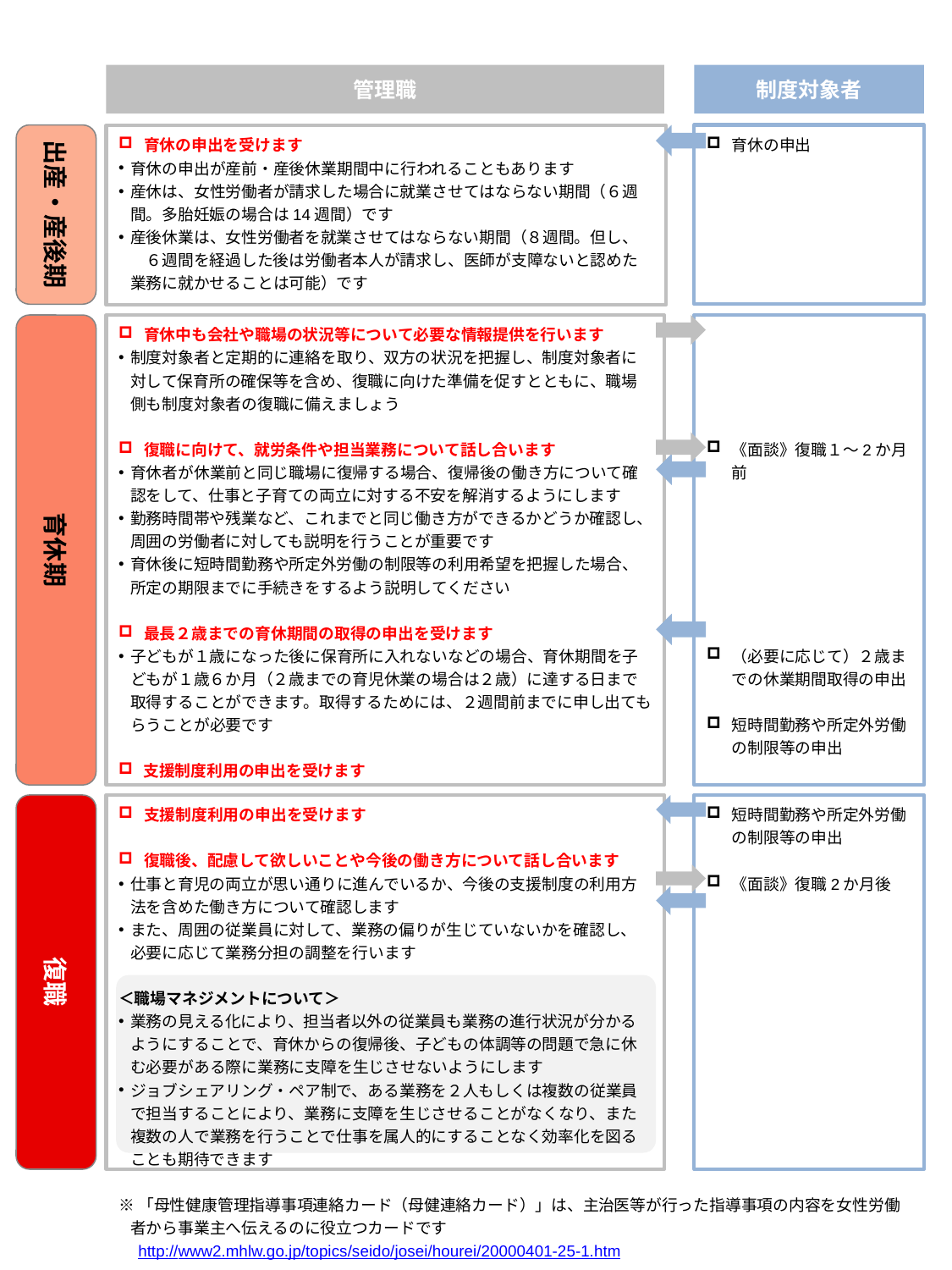

管理職
制度対象者
出産・産後期
育休の申出

育休の申出を受けます
育休の申出が産前・産後休業期間中に行われることもあります
産休は、女性労働者が請求した場合に就業させてはならない期間（６週間。多胎妊娠の場合は14週間）です
産後休業は、女性労働者を就業させてはならない期間（８週間。但し、　６週間を経過した後は労働者本人が請求し、医師が支障ないと認めた業務に就かせることは可能）です

《面談》復職１～2か月前

（必要に応じて）２歳までの休業期間取得の申出

短時間勤務や所定外労働の制限等の申出

育休期
育休中も会社や職場の状況等について必要な情報提供を行います
制度対象者と定期的に連絡を取り、双方の状況を把握し、制度対象者に対して保育所の確保等を含め、復職に向けた準備を促すとともに、職場側も制度対象者の復職に備えましょう

復職に向けて、就労条件や担当業務について話し合います
育休者が休業前と同じ職場に復帰する場合、復帰後の働き方について確認をして、仕事と子育ての両立に対する不安を解消するようにします
勤務時間帯や残業など、これまでと同じ働き方ができるかどうか確認し、周囲の労働者に対しても説明を行うことが重要です
育休後に短時間勤務や所定外労働の制限等の利用希望を把握した場合、所定の期限までに手続きをするよう説明してください
最長２歳までの育休期間の取得の申出を受けます
子どもが１歳になった後に保育所に入れないなどの場合、育休期間を子どもが１歳６か月（２歳までの育児休業の場合は２歳）に達する日まで取得することができます。取得するためには、２週間前までに申し出てもらうことが必要です

支援制度利用の申出を受けます

復職
短時間勤務や所定外労働の制限等の申出

《面談》復職2か月後

支援制度利用の申出を受けます

復職後、配慮して欲しいことや今後の働き方について話し合います
仕事と育児の両立が思い通りに進んでいるか、今後の支援制度の利用方法を含めた働き方について確認します
また、周囲の従業員に対して、業務の偏りが生じていないかを確認し、必要に応じて業務分担の調整を行います

＜職場マネジメントについて＞
業務の見える化により、担当者以外の従業員も業務の進行状況が分かるようにすることで、育休からの復帰後、子どもの体調等の問題で急に休む必要がある際に業務に支障を生じさせないようにします
ジョブシェアリング・ペア制で、ある業務を２人もしくは複数の従業員で担当することにより、業務に支障を生じさせることがなくなり、また複数の人で業務を行うことで仕事を属人的にすることなく効率化を図ることも期待できます

※「母性健康管理指導事項連絡カード（母健連絡カード）」は、主治医等が行った指導事項の内容を女性労働者から事業主へ伝えるのに役立つカードです
　http://www2.mhlw.go.jp/topics/seido/josei/hourei/20000401-25-1.htm